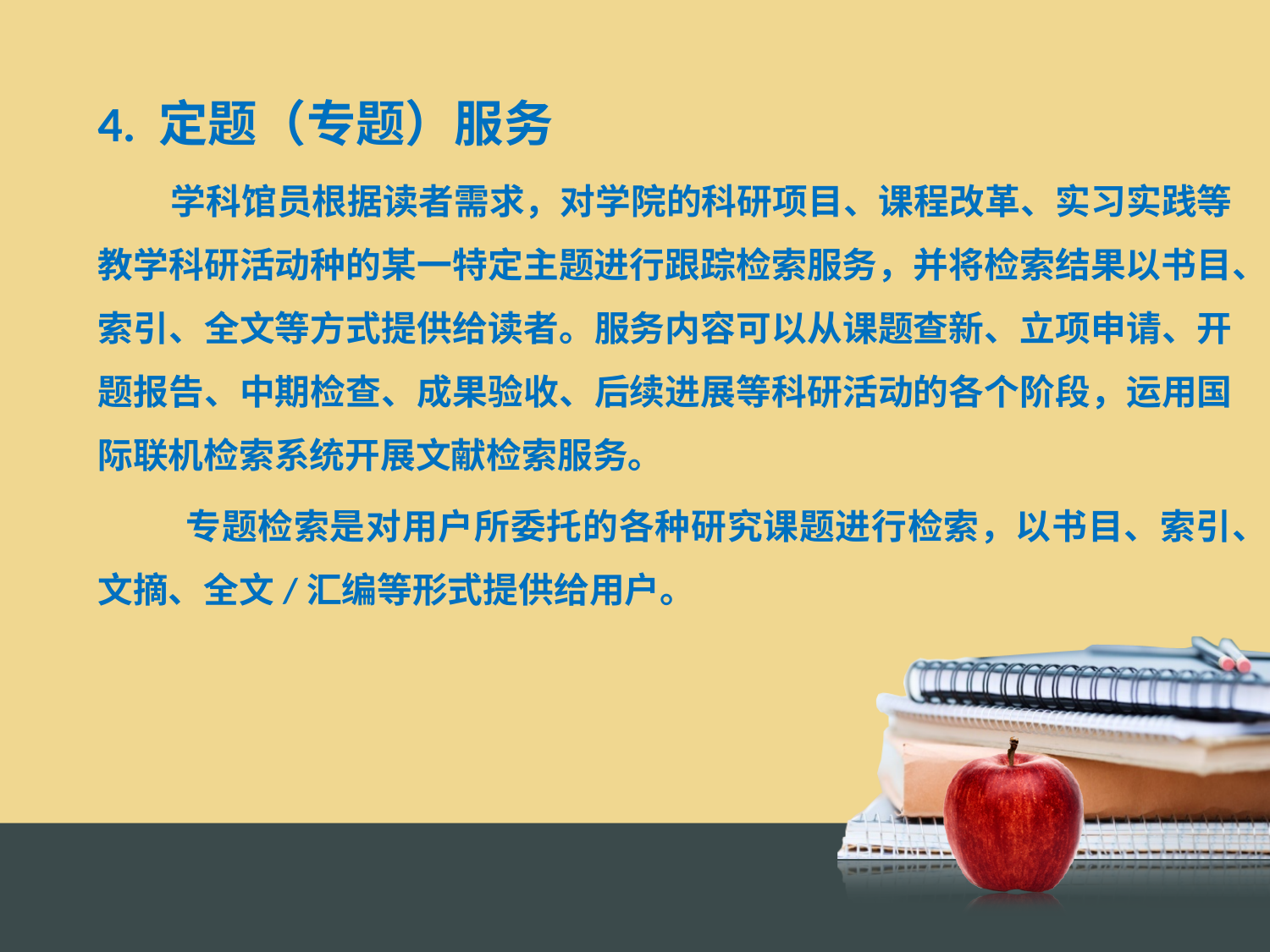

4. 定题（专题）服务
        学科馆员根据读者需求，对学院的科研项目、课程改革、实习实践等教学科研活动种的某一特定主题进行跟踪检索服务，并将检索结果以书目、索引、全文等方式提供给读者。服务内容可以从课题查新、立项申请、开题报告、中期检查、成果验收、后续进展等科研活动的各个阶段，运用国际联机检索系统开展文献检索服务。
         专题检索是对用户所委托的各种研究课题进行检索，以书目、索引、文摘、全文/汇编等形式提供给用户。